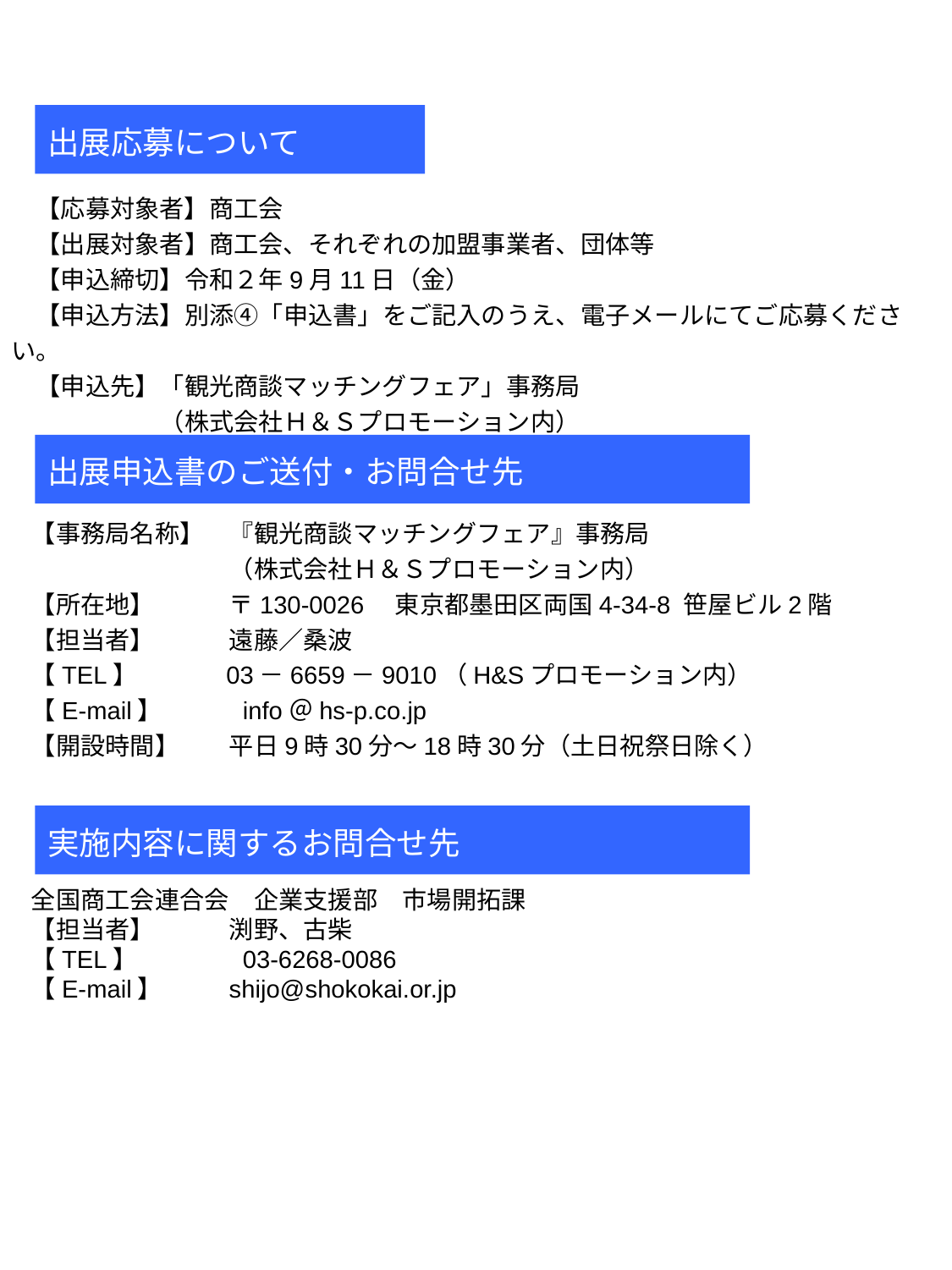

出展応募について
　【応募対象者】商工会
　【出展対象者】商工会、それぞれの加盟事業者、団体等
　【申込締切】令和２年9月11日（金）
　【申込方法】別添④「申込書」をご記入のうえ、電子メールにてご応募ください。
　【申込先】「観光商談マッチングフェア」事務局
　　　　　　（株式会社Ｈ＆Ｓプロモーション内）
出展申込書のご送付・お問合せ先
　【事務局名称】　『観光商談マッチングフェア』事務局
　　　　　　　　　（株式会社Ｈ＆Ｓプロモーション内）
　【所在地】　　　〒130-0026　東京都墨田区両国4-34-8 笹屋ビル2階
　【担当者】　　　遠藤／桑波
　【TEL】　　      03－6659－9010（H&Sプロモーション内）
　【E-mail】　　　info＠hs-p.co.jp
　【開設時間】　　平日9時30分～18時30分（土日祝祭日除く）

実施内容に関するお問合せ先
　全国商工会連合会　企業支援部　市場開拓課
　【担当者】　　　渕野、古柴
　【TEL】　　　　03-6268-0086
　【E-mail】　　  shijo@shokokai.or.jp